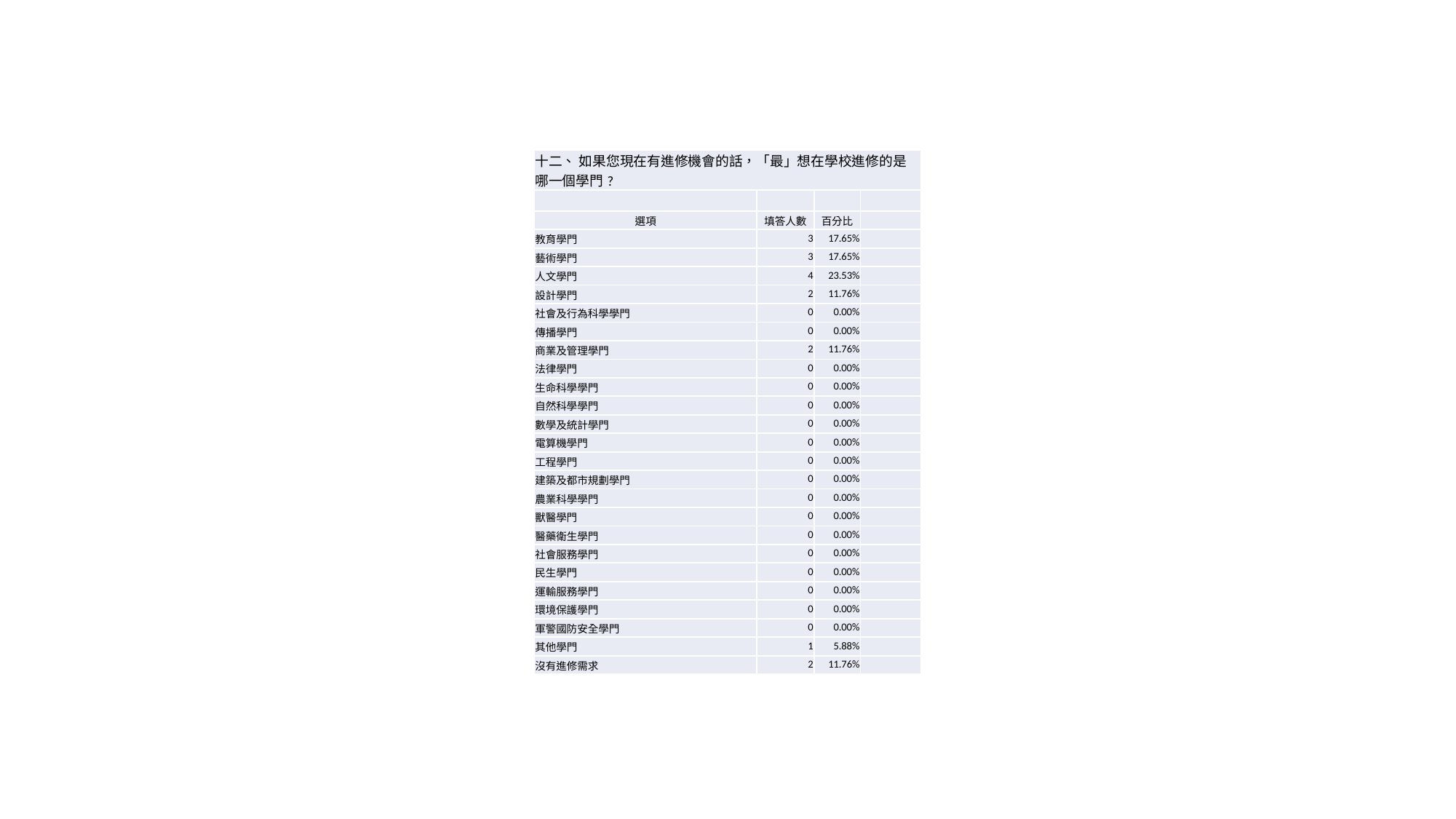

| 十二、 如果您現在有進修機會的話，「最」想在學校進修的是哪一個學門? |  |  |  |
| --- | --- | --- | --- |
|  |  |  |  |
| 選項 | 填答人數 | 百分比 |  |
| 教育學門 | 3 | 17.65% |  |
| 藝術學門 | 3 | 17.65% |  |
| 人文學門 | 4 | 23.53% |  |
| 設計學門 | 2 | 11.76% |  |
| 社會及行為科學學門 | 0 | 0.00% |  |
| 傳播學門 | 0 | 0.00% |  |
| 商業及管理學門 | 2 | 11.76% |  |
| 法律學門 | 0 | 0.00% |  |
| 生命科學學門 | 0 | 0.00% |  |
| 自然科學學門 | 0 | 0.00% |  |
| 數學及統計學門 | 0 | 0.00% |  |
| 電算機學門 | 0 | 0.00% |  |
| 工程學門 | 0 | 0.00% |  |
| 建築及都市規劃學門 | 0 | 0.00% |  |
| 農業科學學門 | 0 | 0.00% |  |
| 獸醫學門 | 0 | 0.00% |  |
| 醫藥衛生學門 | 0 | 0.00% |  |
| 社會服務學門 | 0 | 0.00% |  |
| 民生學門 | 0 | 0.00% |  |
| 運輸服務學門 | 0 | 0.00% |  |
| 環境保護學門 | 0 | 0.00% |  |
| 軍警國防安全學門 | 0 | 0.00% |  |
| 其他學門 | 1 | 5.88% |  |
| 沒有進修需求 | 2 | 11.76% |  |